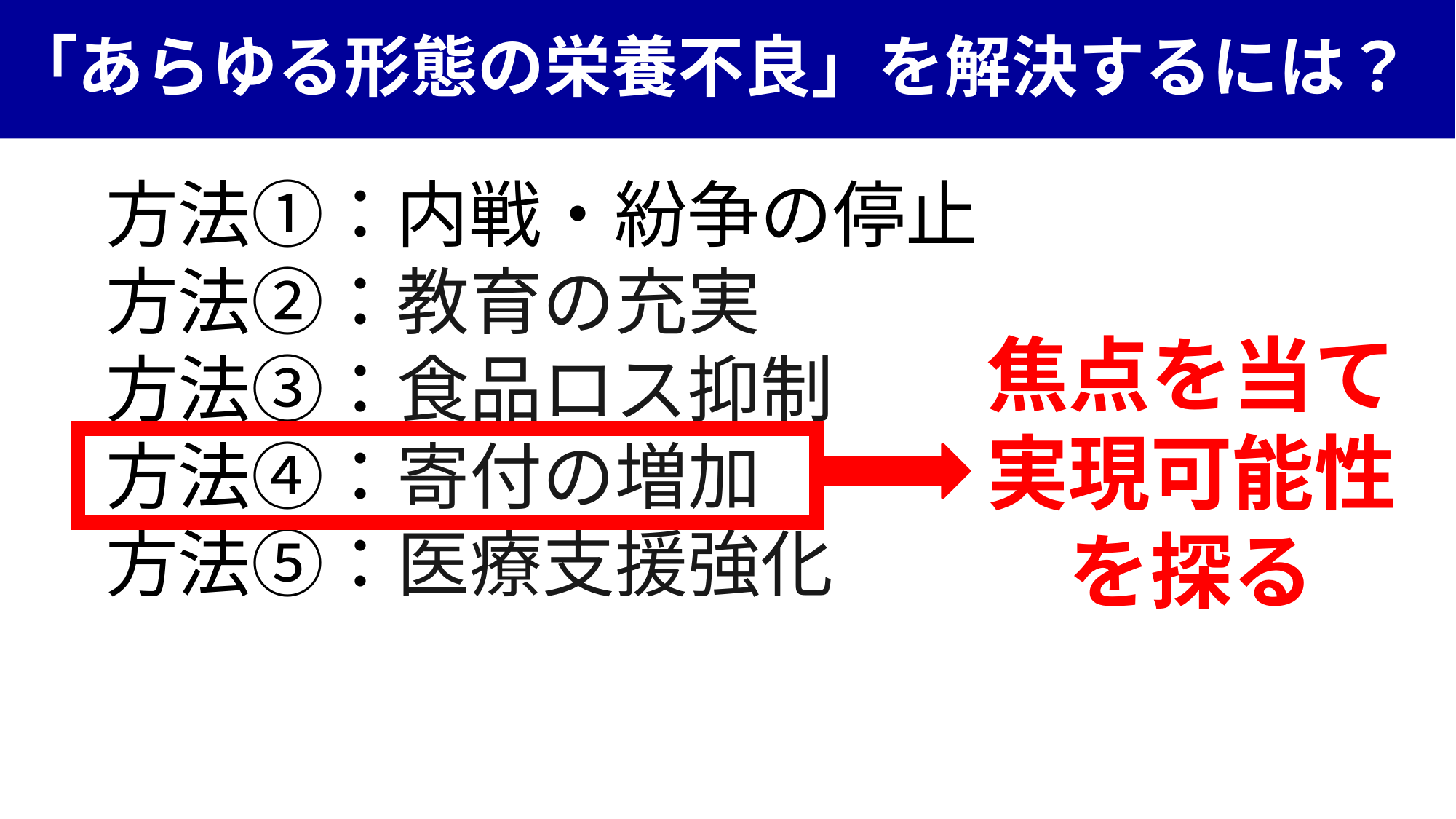

# 「あらゆる形態の栄養不良」を解決するには？
方法①：内戦・紛争の停止
方法②：教育の充実
方法③：食品ロス抑制
方法④：寄付の増加
方法⑤：医療支援強化
焦点を当て
実現可能性
を探る